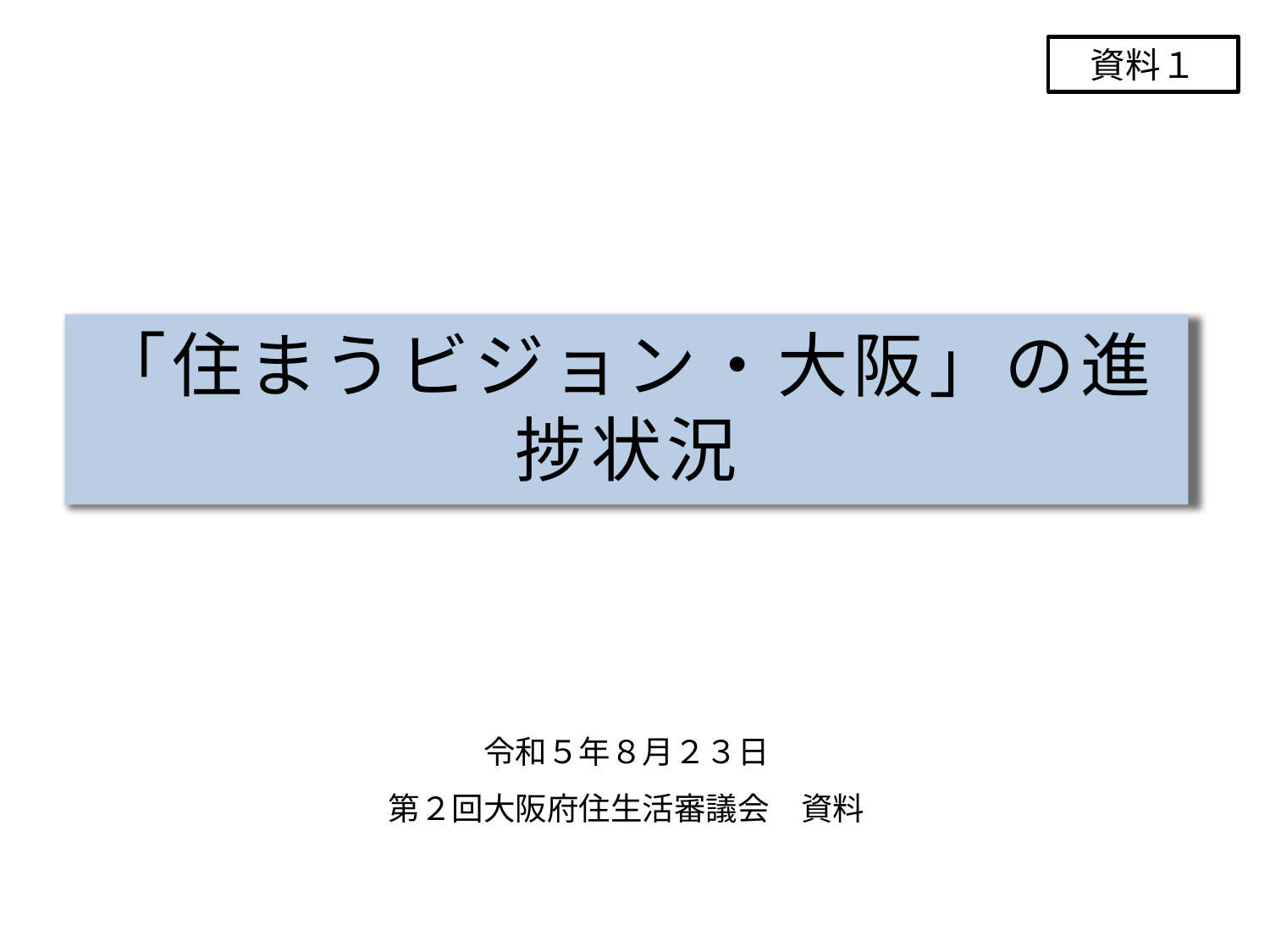

資料１
「住まうビジョン・大阪」の進捗状況

令和５年８月２３日
第２回大阪府住生活審議会　資料